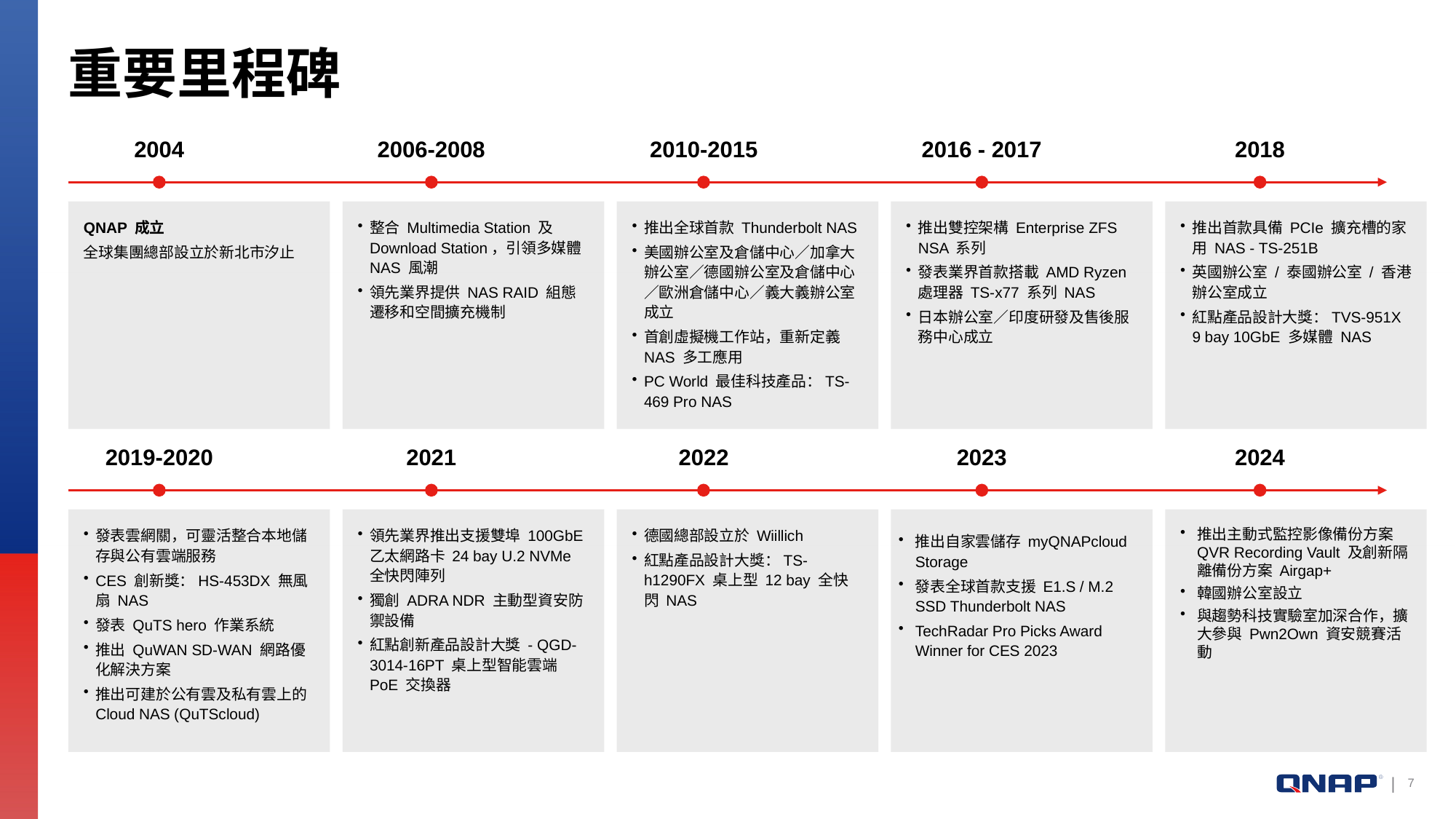

重要里程碑
2004
2006-2008
2010-2015
2016 - 2017
2018

QNAP 成立
全球集團總部設立於新北市汐止

整合 Multimedia Station 及 Download Station，引領多媒體 NAS 風潮
領先業界提供 NAS RAID 組態遷移和空間擴充機制

推出全球首款 Thunderbolt NAS
美國辦公室及倉儲中心／加拿大辦公室／德國辦公室及倉儲中心／歐洲倉儲中心／義大義辦公室成立
首創虛擬機工作站，重新定義 NAS 多工應用
PC World 最佳科技產品：TS-469 Pro NAS

推出雙控架構 Enterprise ZFS NSA 系列
發表業界首款搭載 AMD Ryzen 處理器 TS-x77 系列 NAS
日本辦公室／印度研發及售後服務中心成立

推出首款具備 PCIe 擴充槽的家用 NAS - TS-251B
英國辦公室 / 泰國辦公室 / 香港辦公室成立
紅點產品設計大獎：TVS-951X 9 bay 10GbE 多媒體 NAS
2019-2020
2021
2022
2023
2024

發表雲網關，可靈活整合本地儲存與公有雲端服務
CES 創新獎：HS-453DX 無風扇 NAS
發表 QuTS hero 作業系統
推出 QuWAN SD-WAN 網路優化解決方案
推出可建於公有雲及私有雲上的 Cloud NAS (QuTScloud)

領先業界推出支援雙埠 100GbE 乙太網路卡 24 bay U.2 NVMe 全快閃陣列
獨創 ADRA NDR 主動型資安防禦設備
紅點創新產品設計大獎 - QGD-3014-16PT 桌上型智能雲端 PoE 交換器

德國總部設立於 Wiillich
紅點產品設計大獎：TS-h1290FX 桌上型 12 bay 全快閃 NAS

推出自家雲儲存 myQNAPcloud Storage
發表全球首款支援 E1.S / M.2 SSD Thunderbolt NAS
TechRadar Pro Picks Award Winner for CES 2023

推出主動式監控影像備份方案 QVR Recording Vault 及創新隔離備份方案 Airgap+
韓國辦公室設立
與趨勢科技實驗室加深合作，擴大參與 Pwn2Own 資安競賽活動
7